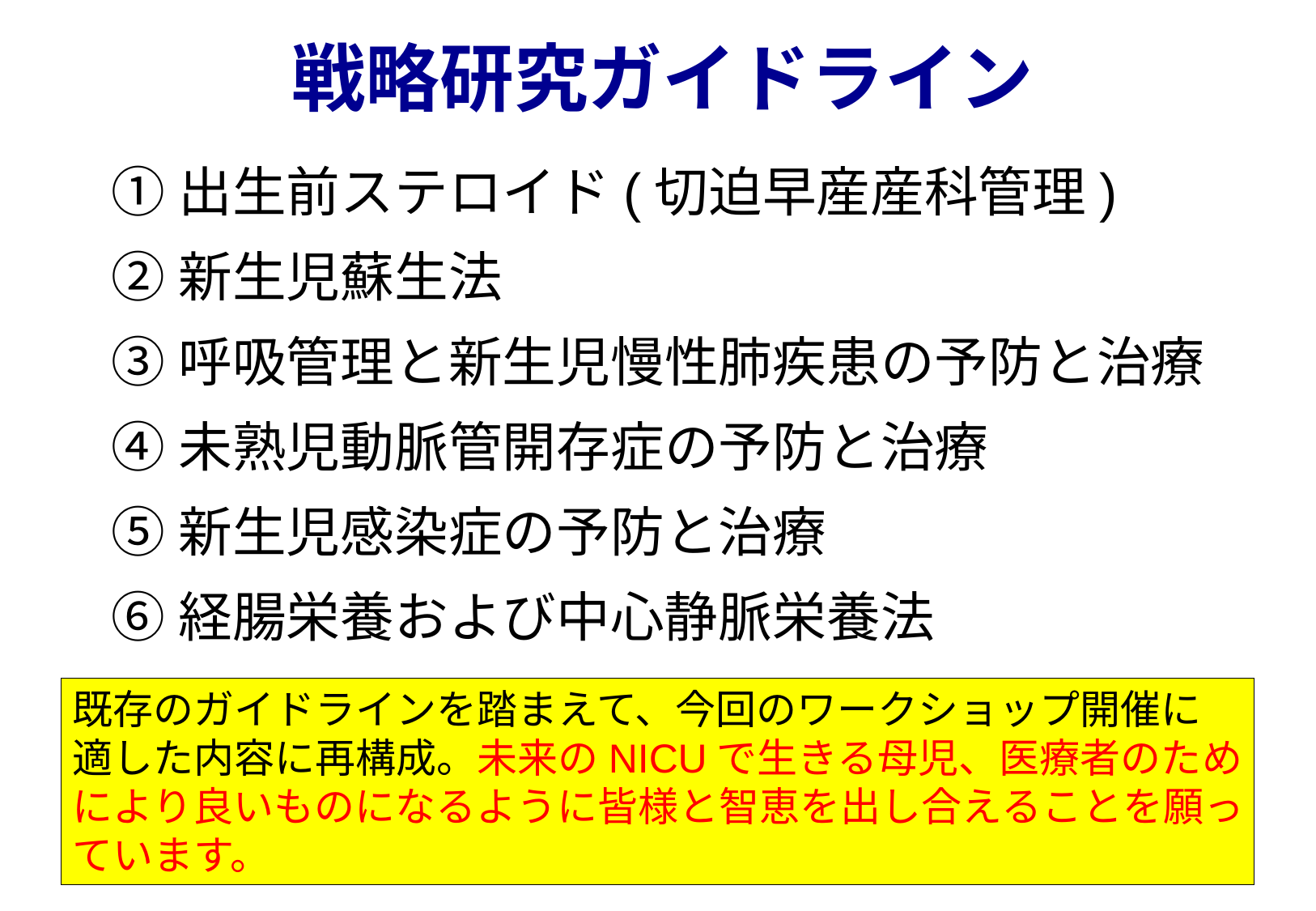

# 戦略研究ガイドライン
①出生前ステロイド(切迫早産産科管理)
②新生児蘇生法
③呼吸管理と新生児慢性肺疾患の予防と治療
④未熟児動脈管開存症の予防と治療
⑤新生児感染症の予防と治療
⑥経腸栄養および中心静脈栄養法
既存のガイドラインを踏まえて、今回のワークショップ開催に
適した内容に再構成。未来のNICUで生きる母児、医療者のためにより良いものになるように皆様と智恵を出し合えることを願っています。